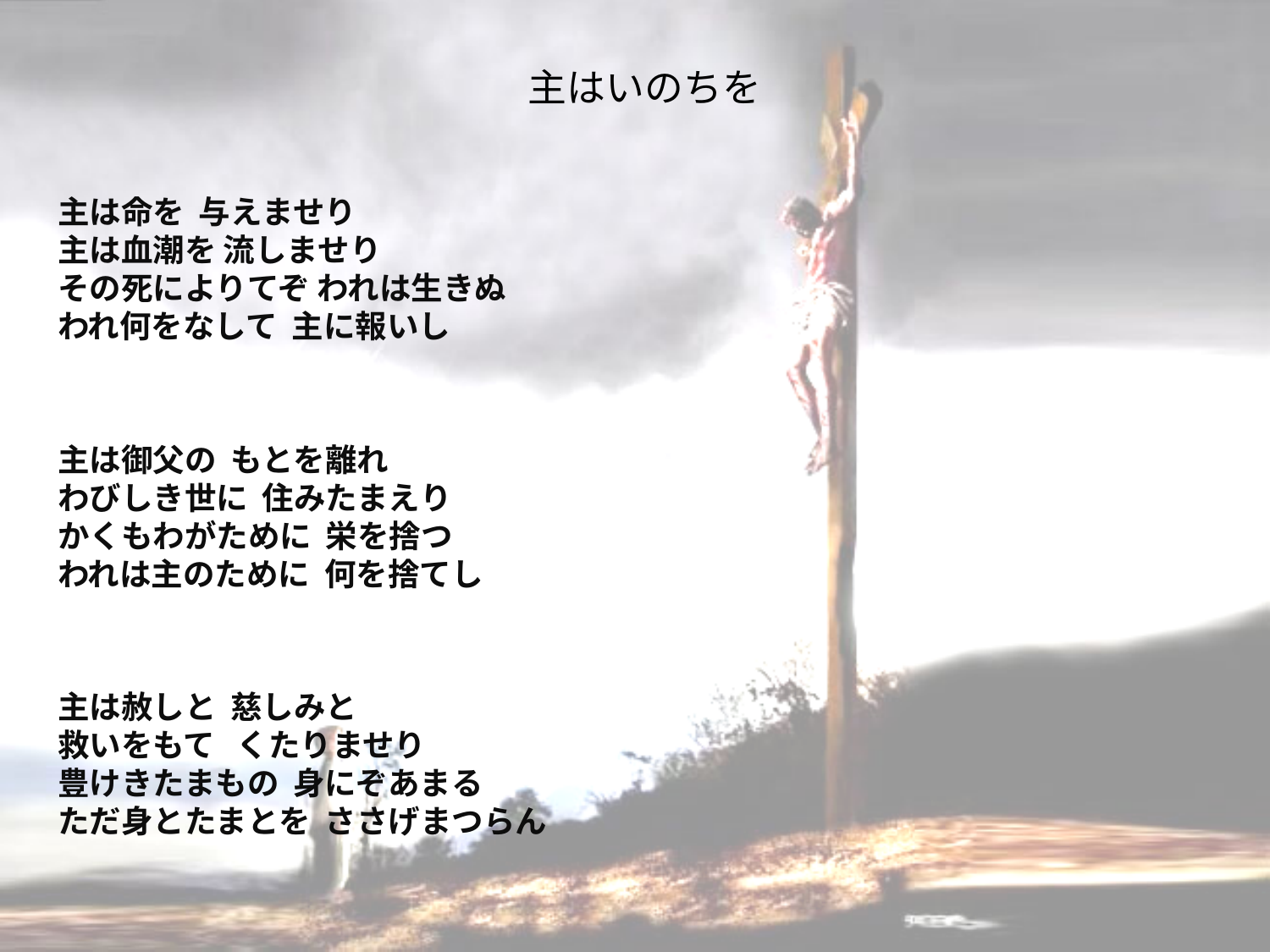

# 主はいのちを
主は命を  与えませり
主は血潮を 流しませり
その死によりてぞ われは生きぬ
われ何をなして  主に報いし

主は御父の  もとを離れ
わびしき世に  住みたまえり
かくもわがために  栄を捨つ
われは主のために  何を捨てし

主は赦しと  慈しみと
救いをもて   くたりませり
豊けきたまもの  身にぞあまる
ただ身とたまとを  ささげまつらん